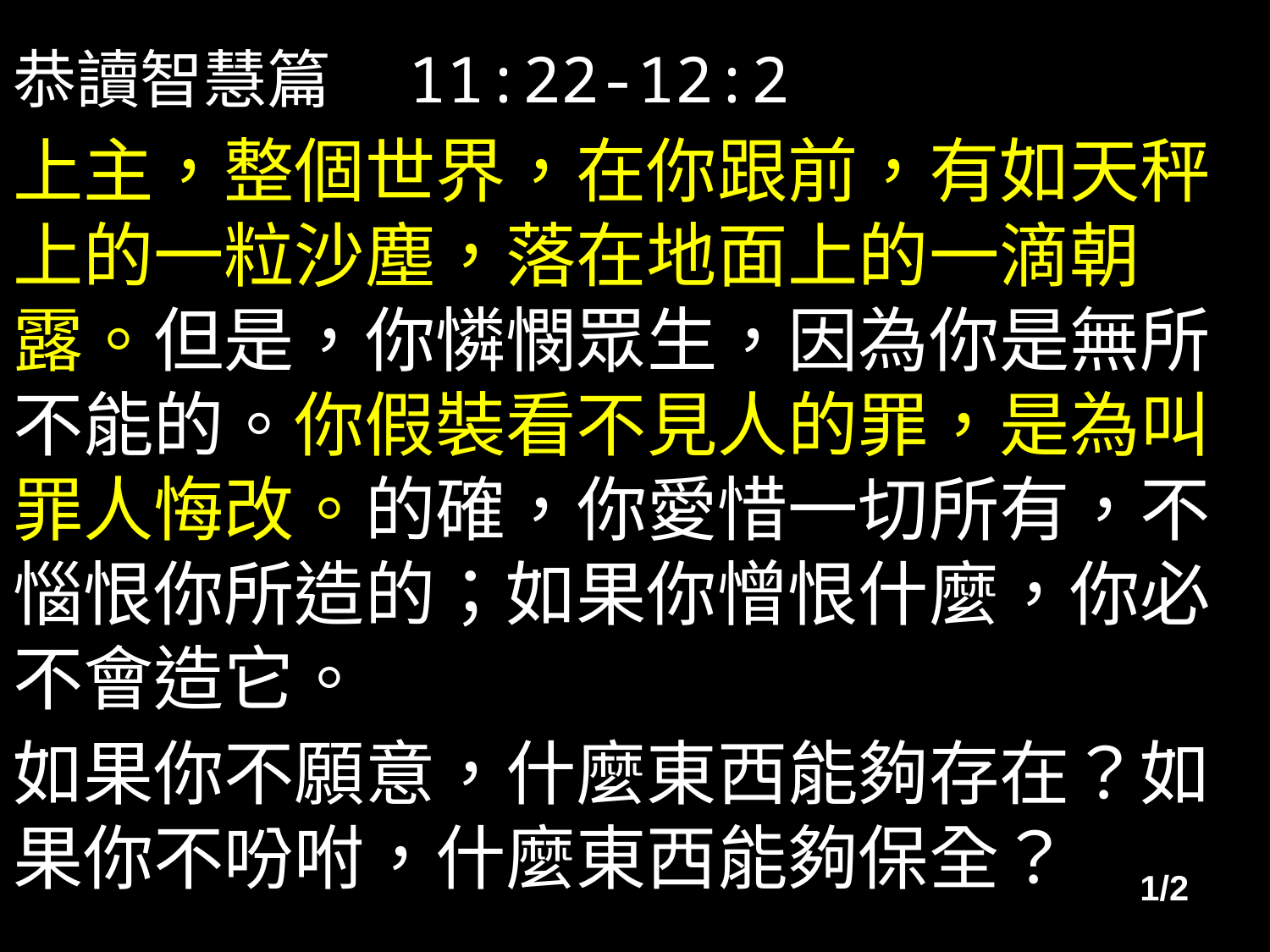

恭讀智慧篇　11:22-12:2
上主，整個世界，在你跟前，有如天秤上的一粒沙塵，落在地面上的一滴朝露。但是，你憐憫眾生，因為你是無所不能的。你假裝看不見人的罪，是為叫罪人悔改。的確，你愛惜一切所有，不惱恨你所造的；如果你憎恨什麼，你必不會造它。
如果你不願意，什麼東西能夠存在？如果你不吩咐，什麼東西能夠保全？

1/2